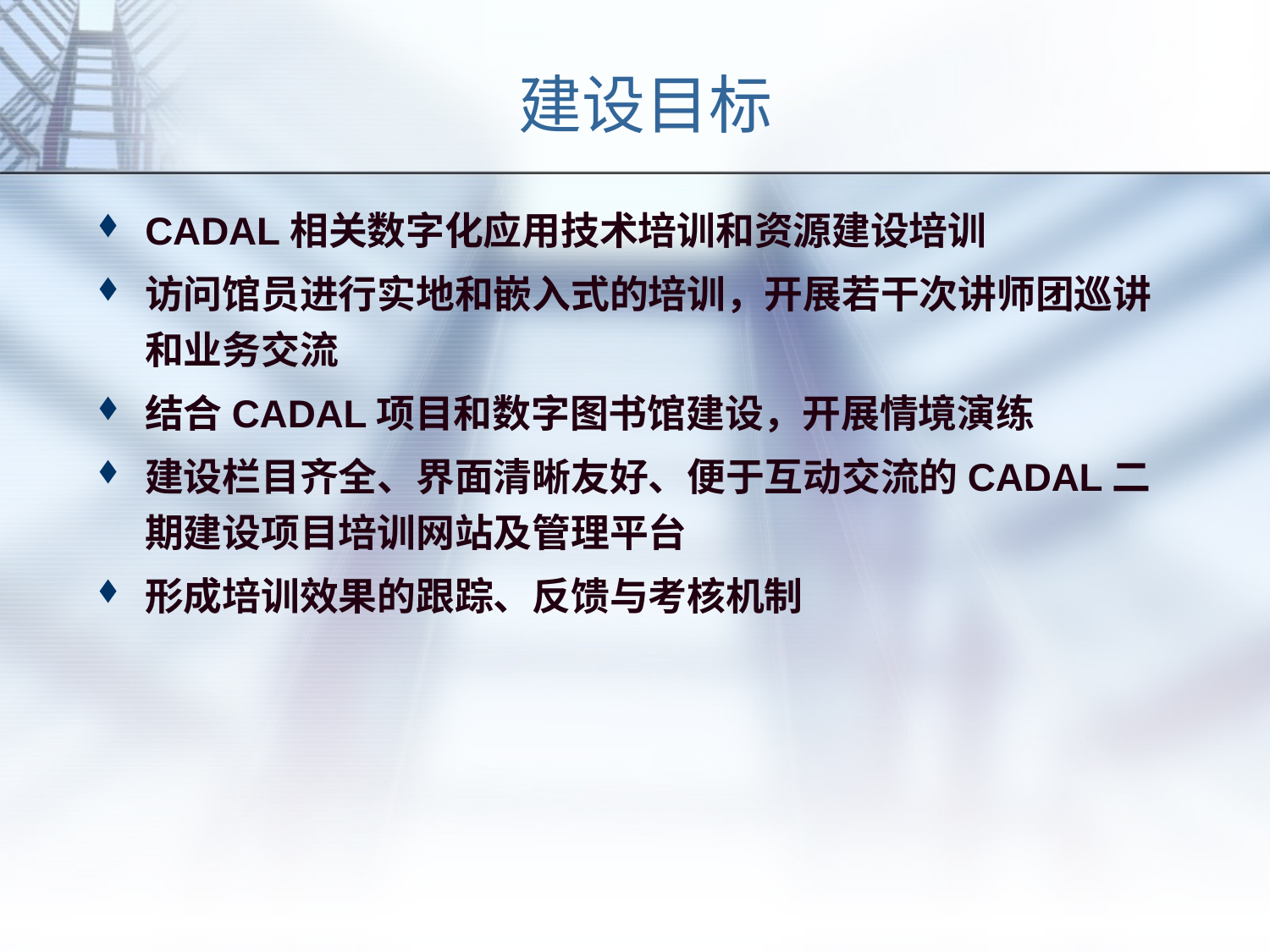

# 建设目标
CADAL相关数字化应用技术培训和资源建设培训
访问馆员进行实地和嵌入式的培训，开展若干次讲师团巡讲和业务交流
结合CADAL项目和数字图书馆建设，开展情境演练
建设栏目齐全、界面清晰友好、便于互动交流的CADAL二期建设项目培训网站及管理平台
形成培训效果的跟踪、反馈与考核机制